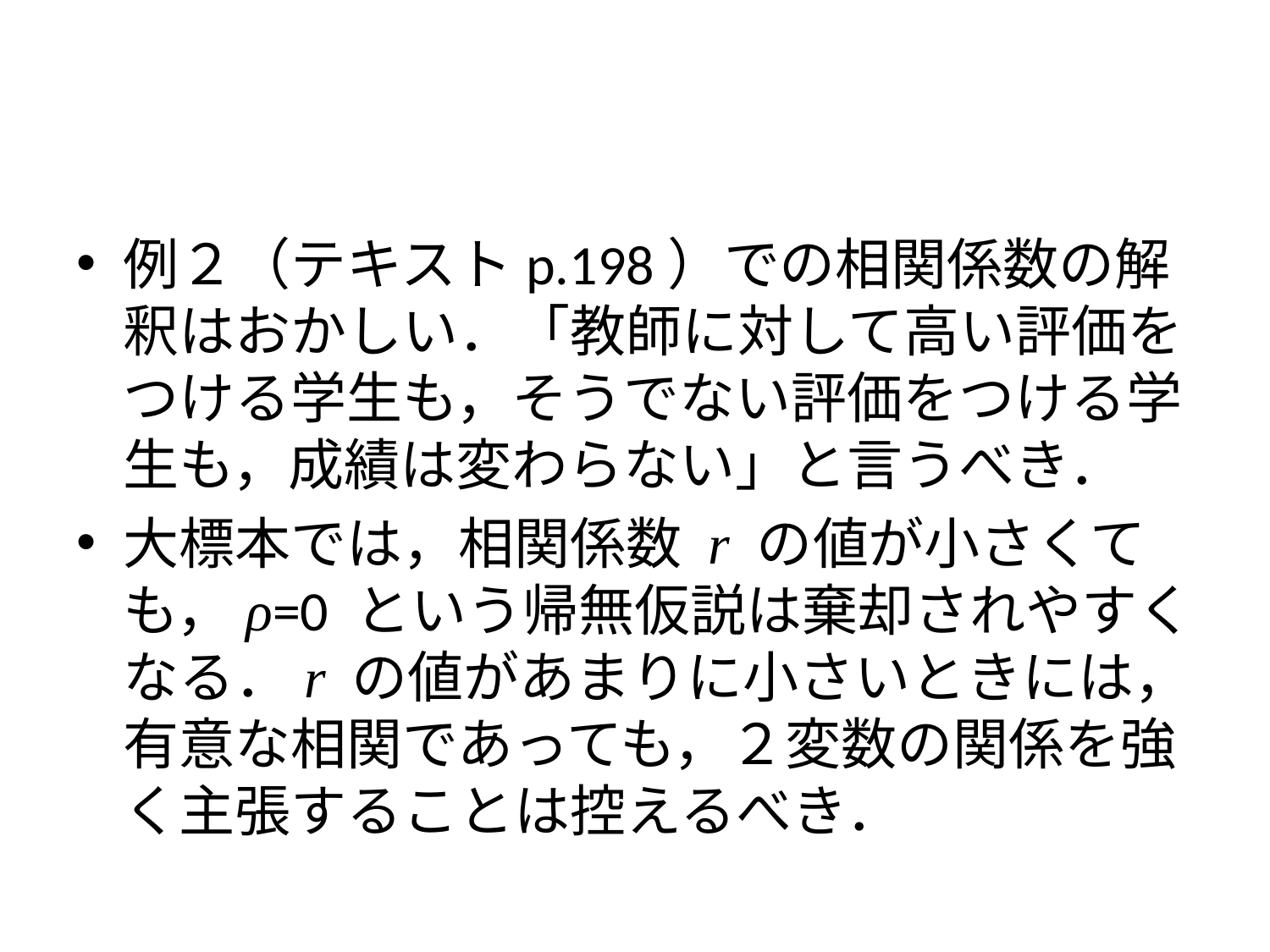

#
例２（テキストp.198）での相関係数の解釈はおかしい．「教師に対して高い評価をつける学生も，そうでない評価をつける学生も，成績は変わらない」と言うべき．
大標本では，相関係数 r の値が小さくても，ρ=0 という帰無仮説は棄却されやすくなる．r の値があまりに小さいときには，有意な相関であっても，２変数の関係を強く主張することは控えるべき．